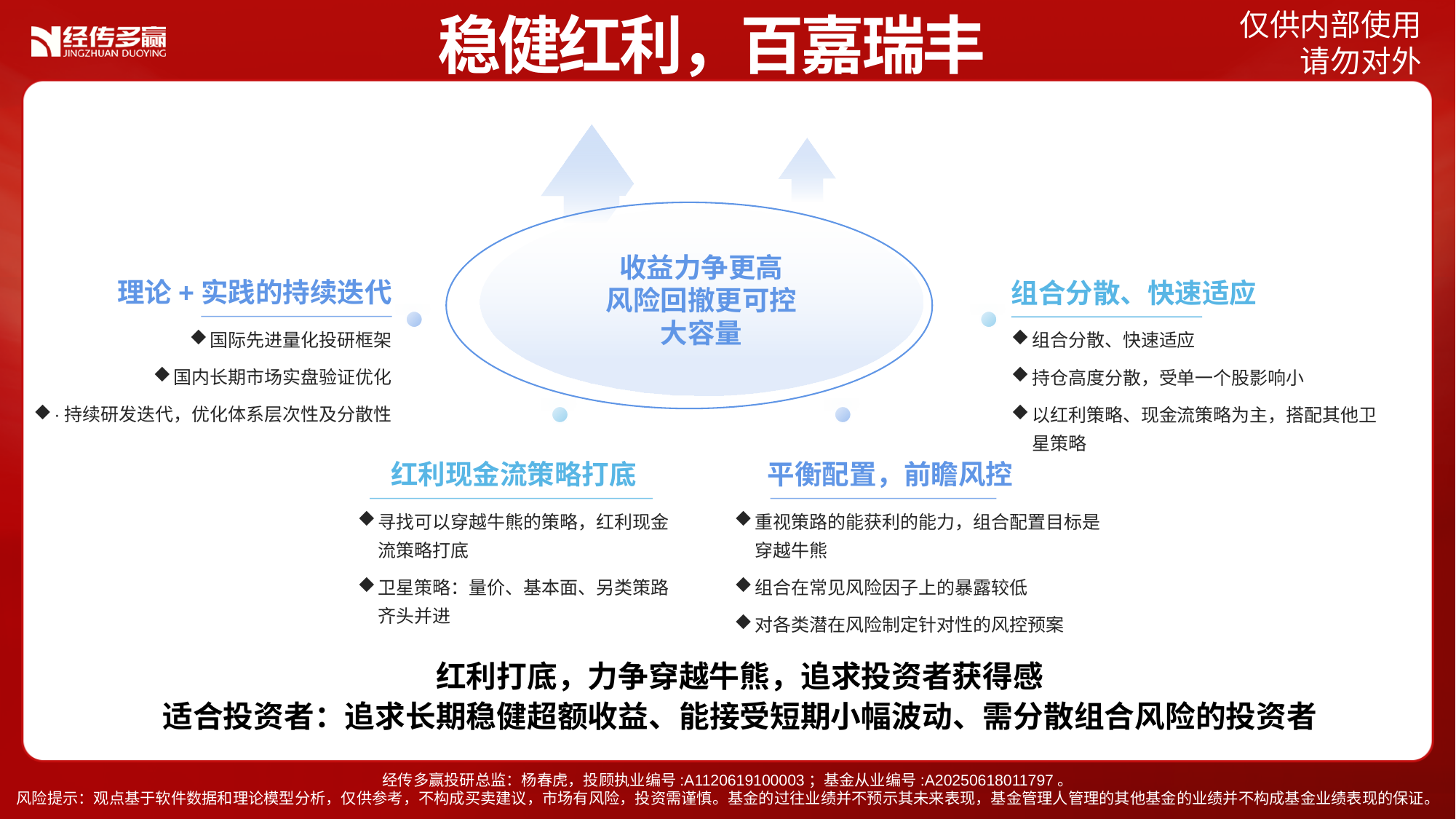

稳健红利，百嘉瑞丰

收益力争更高
风险回撤更可控
大容量
理论+实践的持续迭代
组合分散、快速适应

国际先进量化投研框架
国内长期市场实盘验证优化
·持续研发迭代，优化体系层次性及分散性
组合分散、快速适应
持仓高度分散，受单一个股影响小
以红利策略、现金流策略为主，搭配其他卫星策略

红利现金流策略打底
平衡配置，前瞻风控
寻找可以穿越牛熊的策略，红利现金流策略打底
卫星策略：量价、基本面、另类策路齐头并进
重视策路的能获利的能力，组合配置目标是穿越牛熊
组合在常见风险因子上的暴露较低
对各类潜在风险制定针对性的风控预案
红利打底，力争穿越牛熊，追求投资者获得感
适合投资者：追求长期稳健超额收益、能接受短期小幅波动、需分散组合风险的投资者